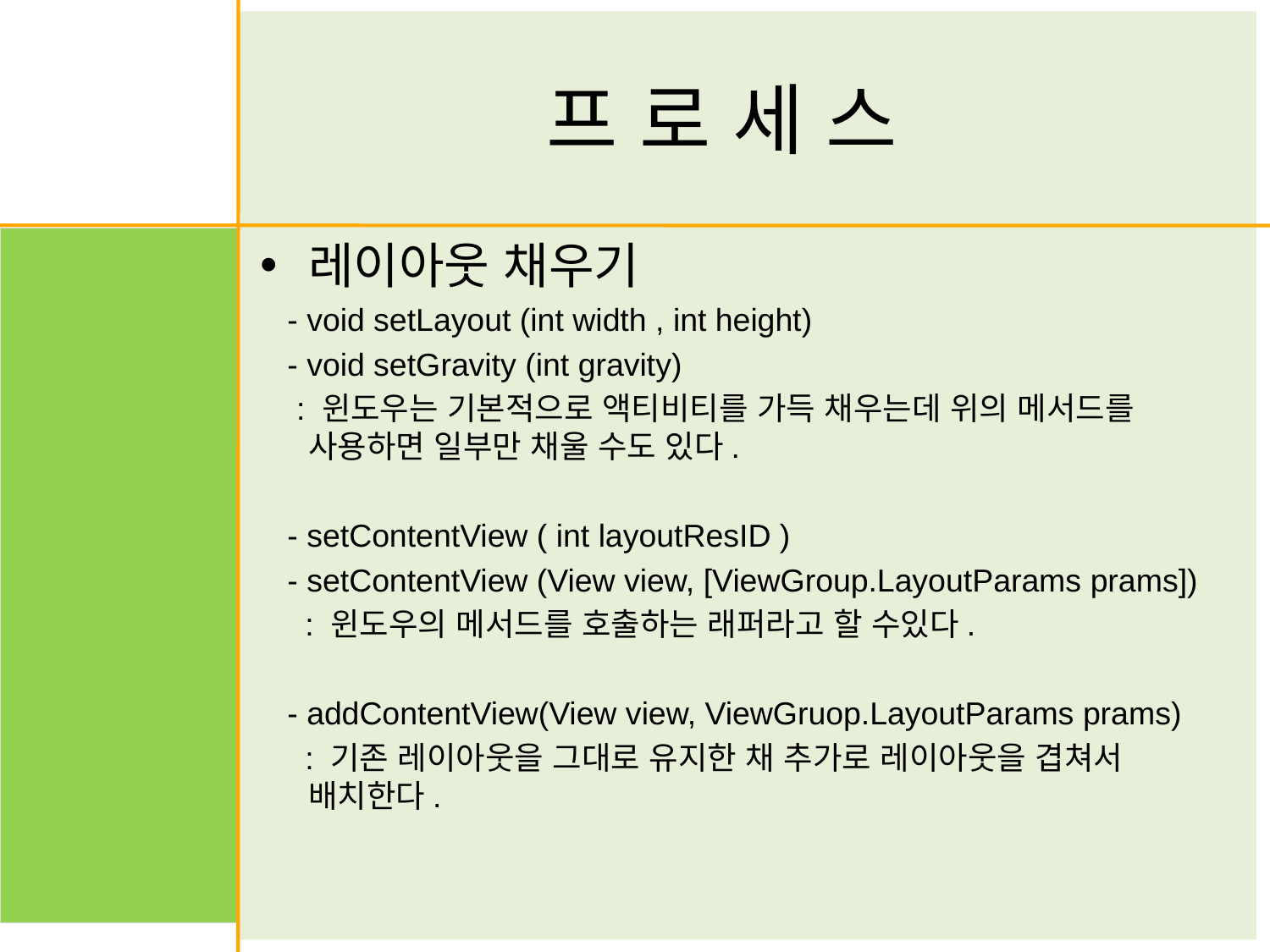

# 프 로 세 스
레이아웃 채우기
   - void setLayout (int width , int height)
   - void setGravity (int gravity)
    : 윈도우는 기본적으로 액티비티를 가득 채우는데 위의 메서드를 사용하면 일부만 채울 수도 있다.

   - setContentView ( int layoutResID )
   - setContentView (View view, [ViewGroup.LayoutParams prams])
     : 윈도우의 메서드를 호출하는 래퍼라고 할 수있다.

   - addContentView(View view, ViewGruop.LayoutParams prams)
     : 기존 레이아웃을 그대로 유지한 채 추가로 레이아웃을 겹쳐서 배치한다.